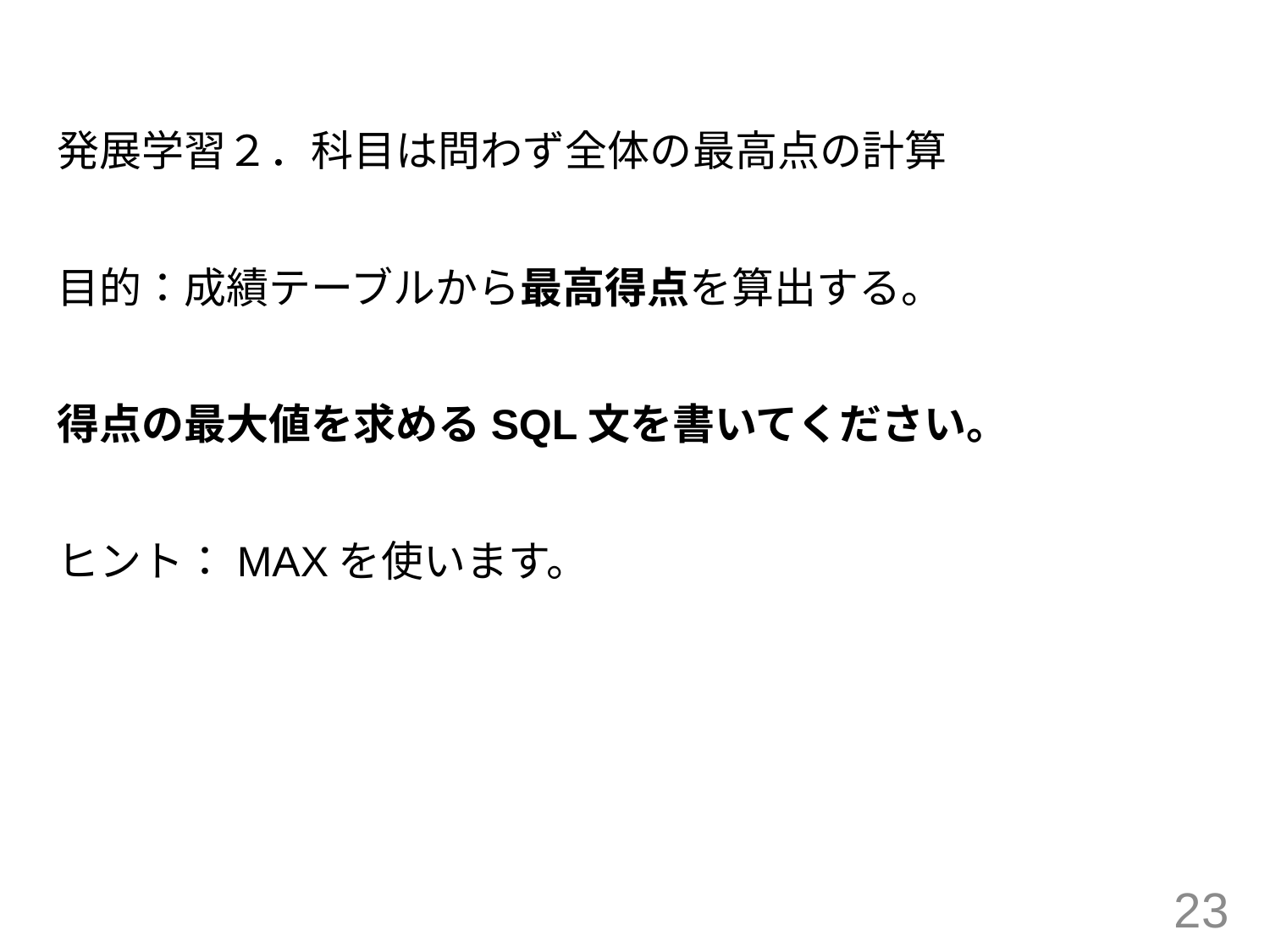

#
発展学習２．科目は問わず全体の最高点の計算

目的：成績テーブルから最高得点を算出する。

得点の最大値を求めるSQL文を書いてください。

ヒント：MAXを使います。
23